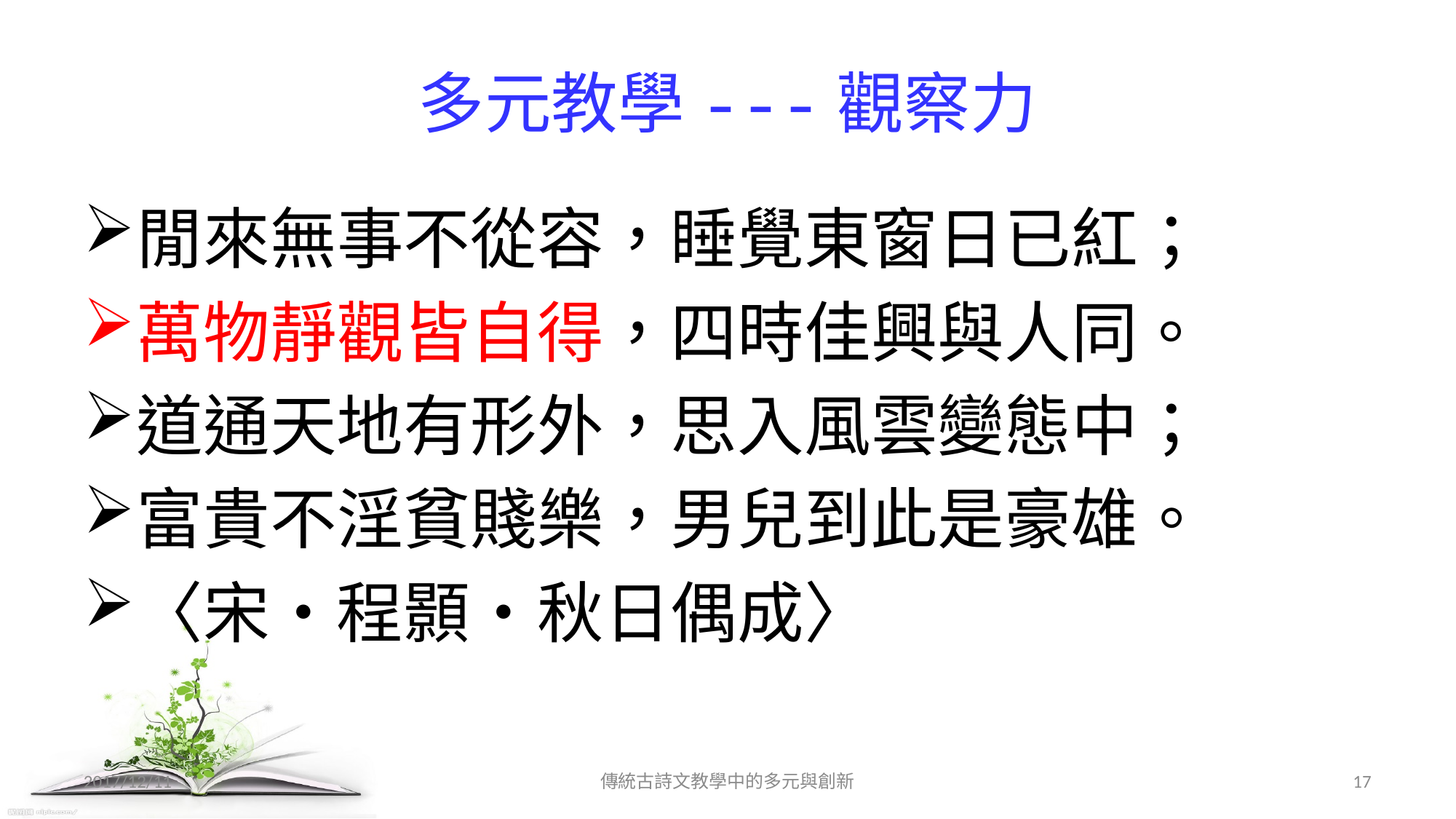

# 多元教學---觀察力
閒來無事不從容，睡覺東窗日已紅；
萬物靜觀皆自得，四時佳興與人同。
道通天地有形外，思入風雲變態中；
富貴不淫貧賤樂，男兒到此是豪雄。
〈宋‧程顥‧秋日偶成〉
2017/12/11
傳統古詩文教學中的多元與創新
17